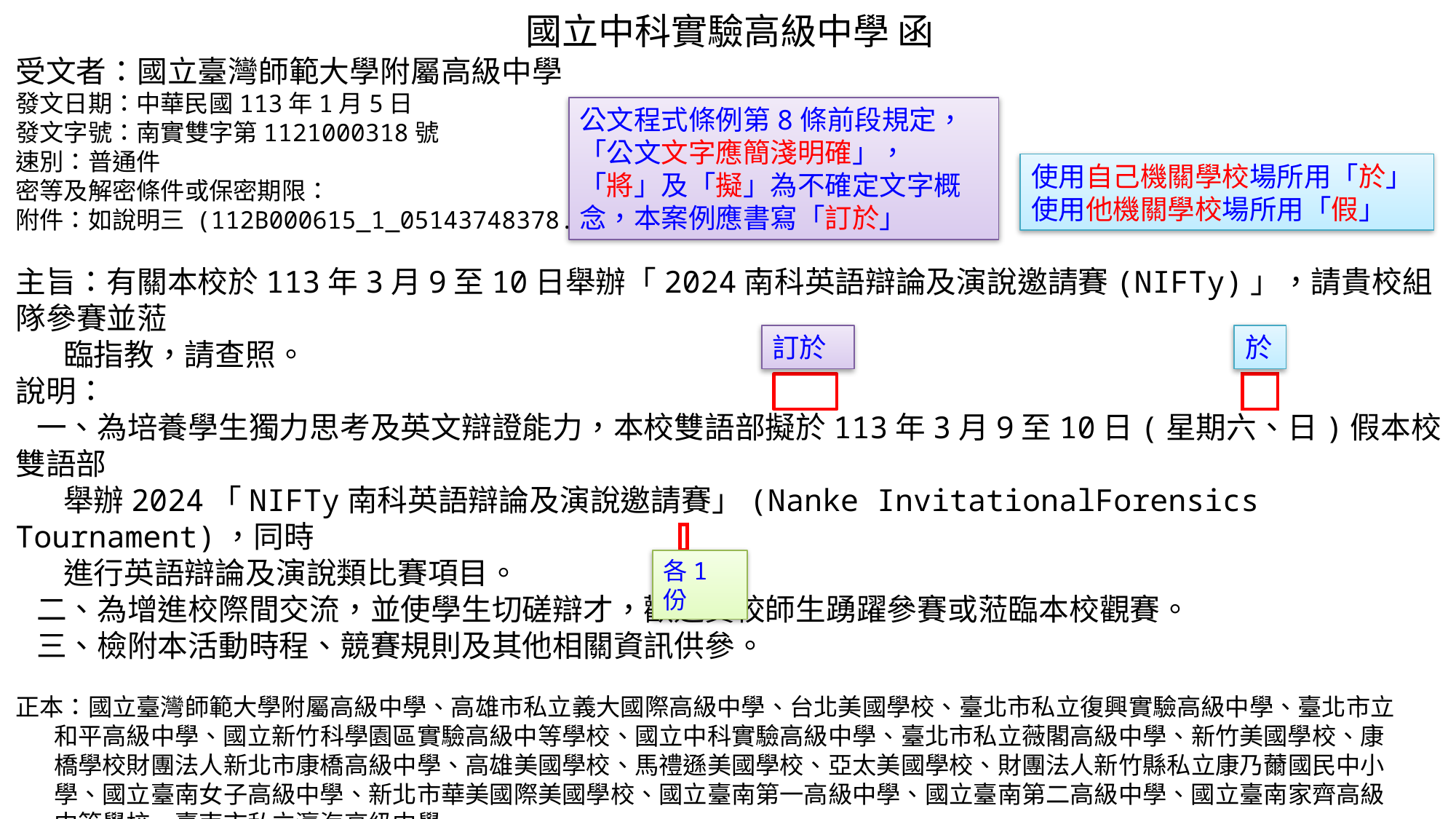

國立中科實驗高級中學 函
受文者：國立臺灣師範大學附屬高級中學
發文日期：中華民國113年1月5日
發文字號：南實雙字第1121000318號
速別：普通件
密等及解密條件或保密期限：
附件：如說明三 (112B000615_1_05143748378.pdf)

主旨：有關本校於113年3月9至10日舉辦「2024南科英語辯論及演說邀請賽(NIFTy)」，請貴校組隊參賽並蒞
      臨指教，請查照。
說明：
  一、為培養學生獨力思考及英文辯證能力，本校雙語部擬於113年3月9至10日(星期六、日)假本校雙語部
      舉辦2024「NIFTy南科英語辯論及演說邀請賽」(Nanke InvitationalForensics Tournament)，同時
      進行英語辯論及演說類比賽項目。
  二、為增進校際間交流，並使學生切磋辯才，歡迎貴校師生踴躍參賽或蒞臨本校觀賽。
  三、檢附本活動時程、競賽規則及其他相關資訊供參。

正本：國立臺灣師範大學附屬高級中學、高雄市私立義大國際高級中學、台北美國學校、臺北市私立復興實驗高級中學、臺北市立
      和平高級中學、國立新竹科學園區實驗高級中等學校、國立中科實驗高級中學、臺北市私立薇閣高級中學、新竹美國學校、康
      橋學校財團法人新北市康橋高級中學、高雄美國學校、馬禮遜美國學校、亞太美國學校、財團法人新竹縣私立康乃薾國民中小
      學、國立臺南女子高級中學、新北市華美國際美國學校、國立臺南第一高級中學、國立臺南第二高級中學、國立臺南家齊高級
      中等學校、臺南市私立瀛海高級中學
副本：

公文程式條例第8條前段規定，「公文文字應簡淺明確」，「將」及「擬」為不確定文字概念，本案例應書寫「訂於」
使用自己機關學校場所用「於」使用他機關學校場所用「假」
訂於
於

各1份